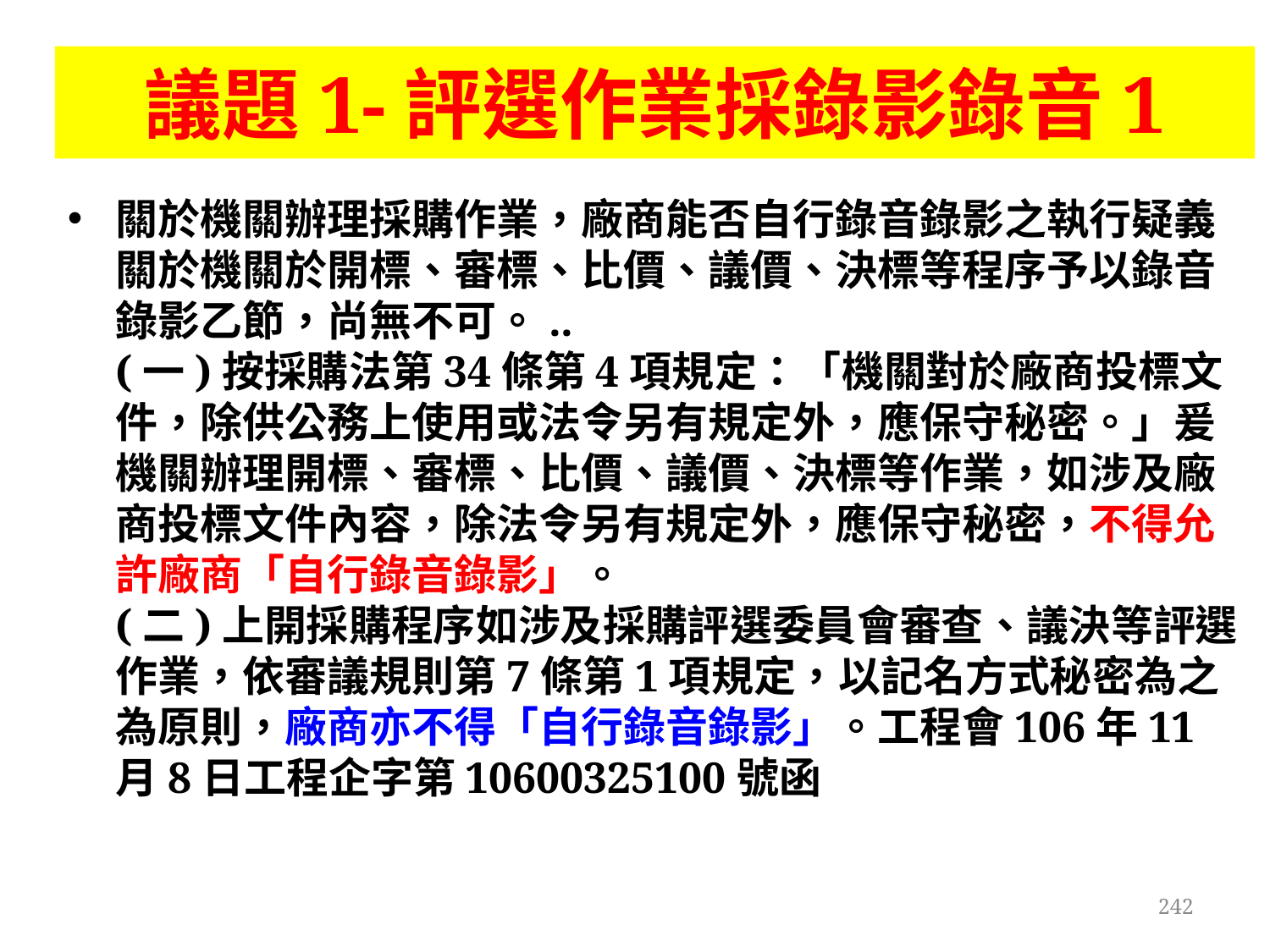

# 議題1-評選作業採錄影錄音1
關於機關辦理採購作業，廠商能否自行錄音錄影之執行疑義
關於機關於開標、審標、比價、議價、決標等程序予以錄音錄影乙節，尚無不可。..
(一)按採購法第34條第4項規定：「機關對於廠商投標文件，除供公務上使用或法令另有規定外，應保守秘密。」爰機關辦理開標、審標、比價、議價、決標等作業，如涉及廠商投標文件內容，除法令另有規定外，應保守秘密，不得允許廠商「自行錄音錄影」。
(二)上開採購程序如涉及採購評選委員會審查、議決等評選作業，依審議規則第7條第1項規定，以記名方式秘密為之為原則，廠商亦不得「自行錄音錄影」。工程會106年11月8日工程企字第10600325100號函
242